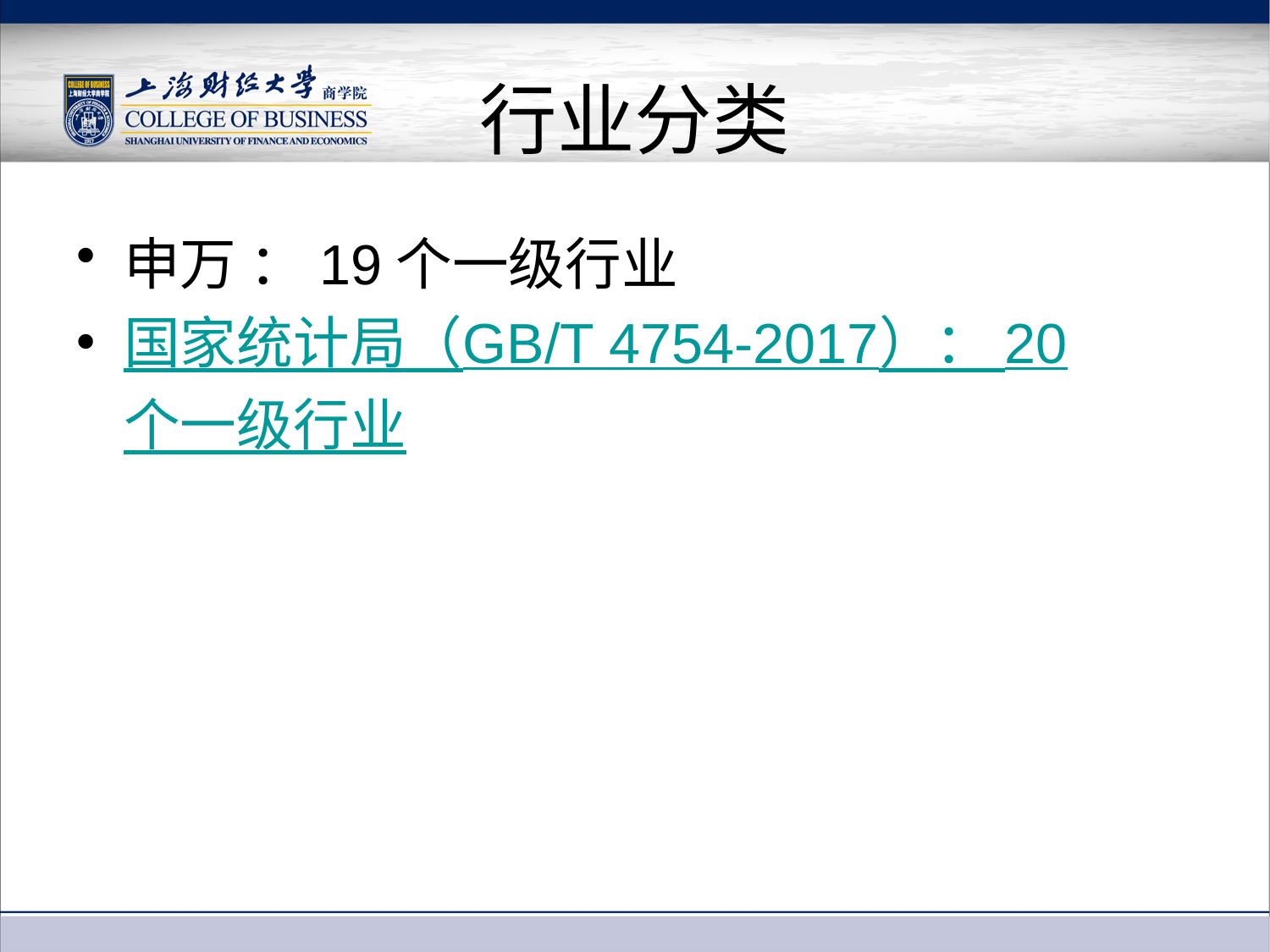

# 行业分类
申万 ：19个一级行业
国家统计局（GB/T 4754-2017）： 20个一级行业